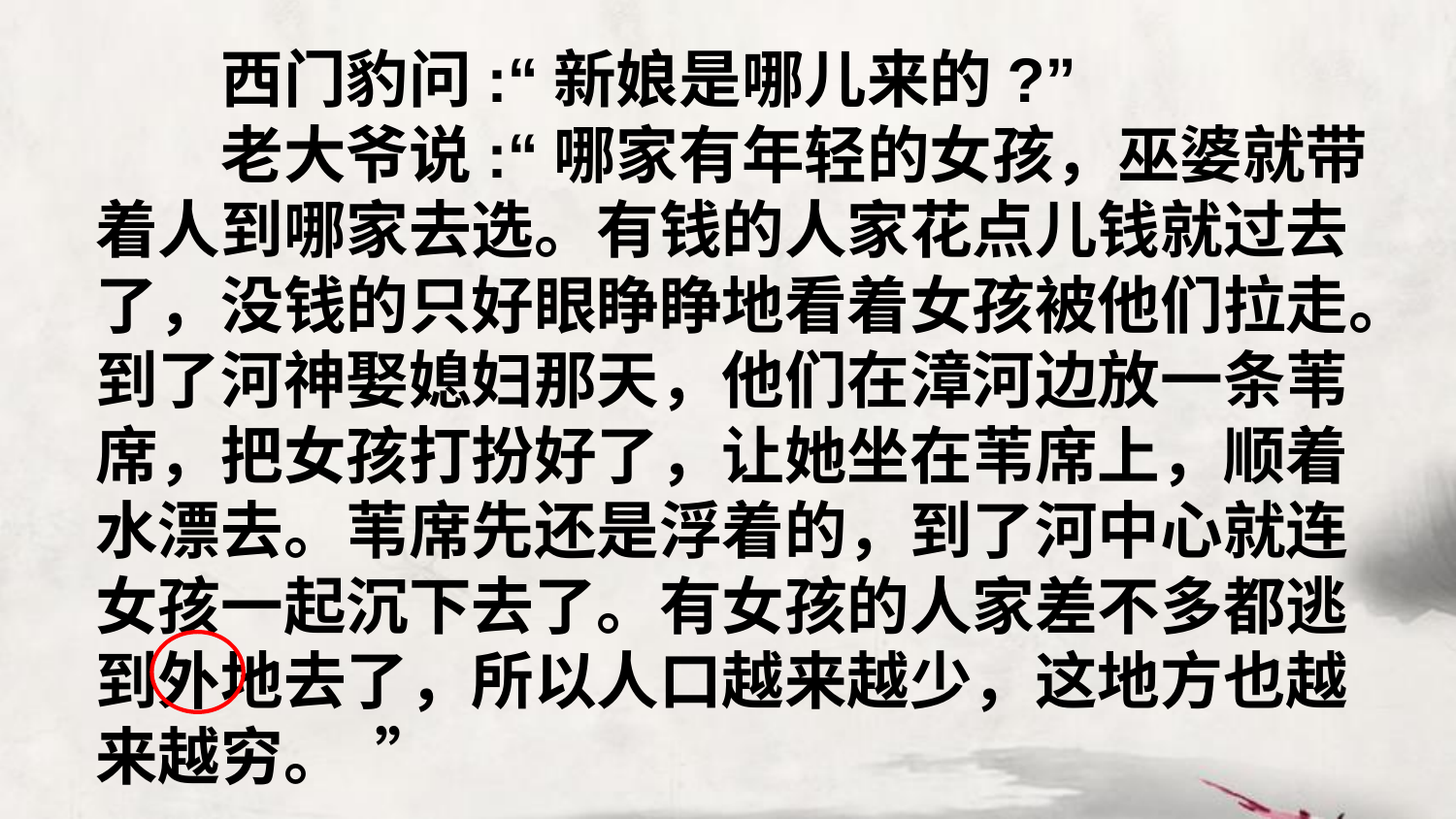

西门豹问:“新娘是哪儿来的?”
老大爷说:“哪家有年轻的女孩，巫婆就带着人到哪家去选。有钱的人家花点儿钱就过去了，没钱的只好眼睁睁地看着女孩被他们拉走。到了河神娶媳妇那天，他们在漳河边放一条苇席，把女孩打扮好了，让她坐在苇席上，顺着水漂去。苇席先还是浮着的，到了河中心就连女孩一起沉下去了。有女孩的人家差不多都逃到外地去了，所以人口越来越少，这地方也越来越穷。  ”
#